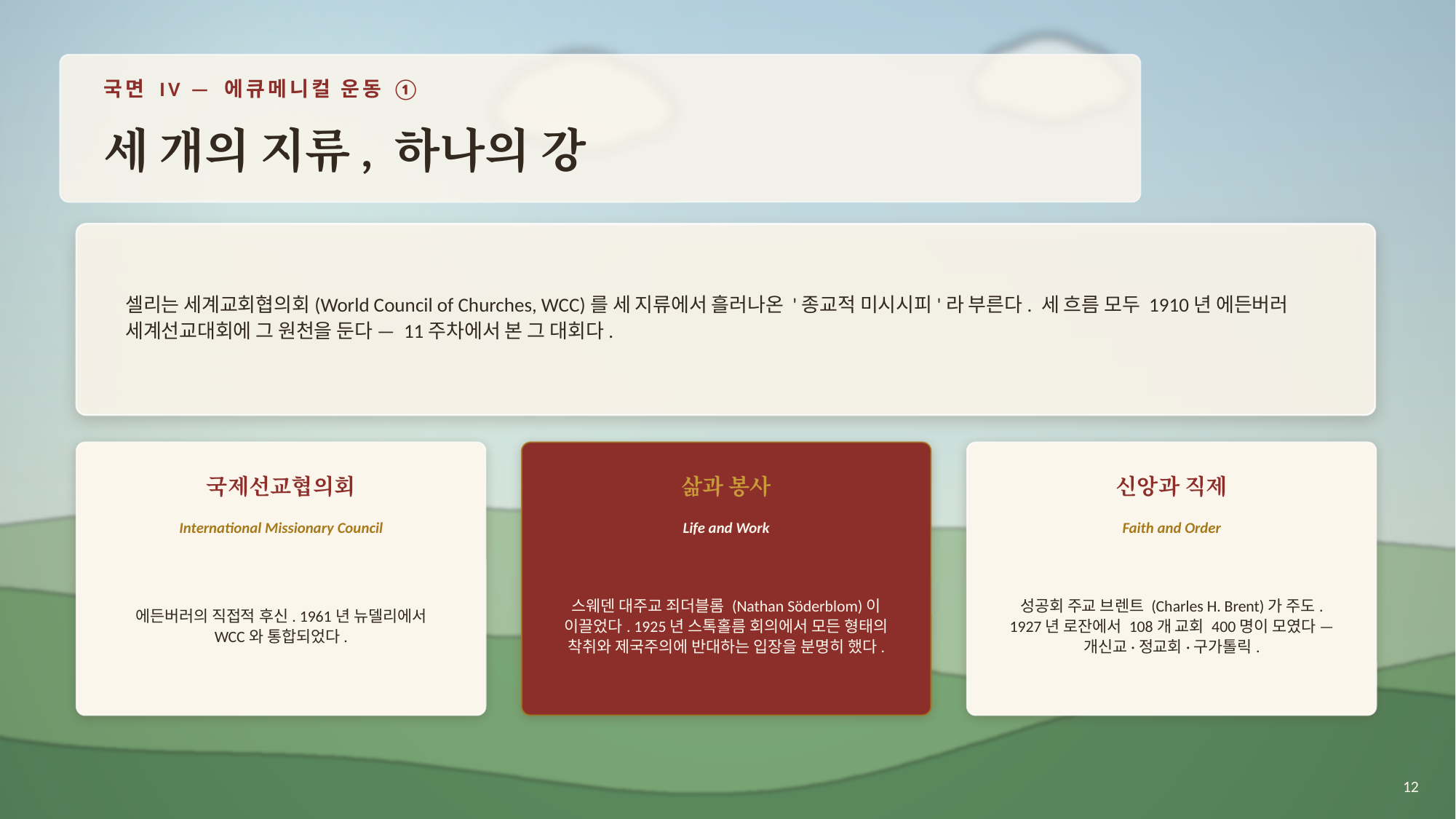

국면 IV — 에큐메니컬 운동 ①
세 개의 지류, 하나의 강

셀리는 세계교회협의회(World Council of Churches, WCC)를 세 지류에서 흘러나온 '종교적 미시시피'라 부른다. 세 흐름 모두 1910년 에든버러 세계선교대회에 그 원천을 둔다 — 11주차에서 본 그 대회다.

국제선교협의회
삶과 봉사
신앙과 직제
International Missionary Council
Life and Work
Faith and Order
에든버러의 직접적 후신. 1961년 뉴델리에서 WCC와 통합되었다.
스웨덴 대주교 죄더블롬 (Nathan Söderblom)이 이끌었다. 1925년 스톡홀름 회의에서 모든 형태의 착취와 제국주의에 반대하는 입장을 분명히 했다.
성공회 주교 브렌트 (Charles H. Brent)가 주도. 1927년 로잔에서 108개 교회 400명이 모였다 — 개신교·정교회·구가톨릭.
12